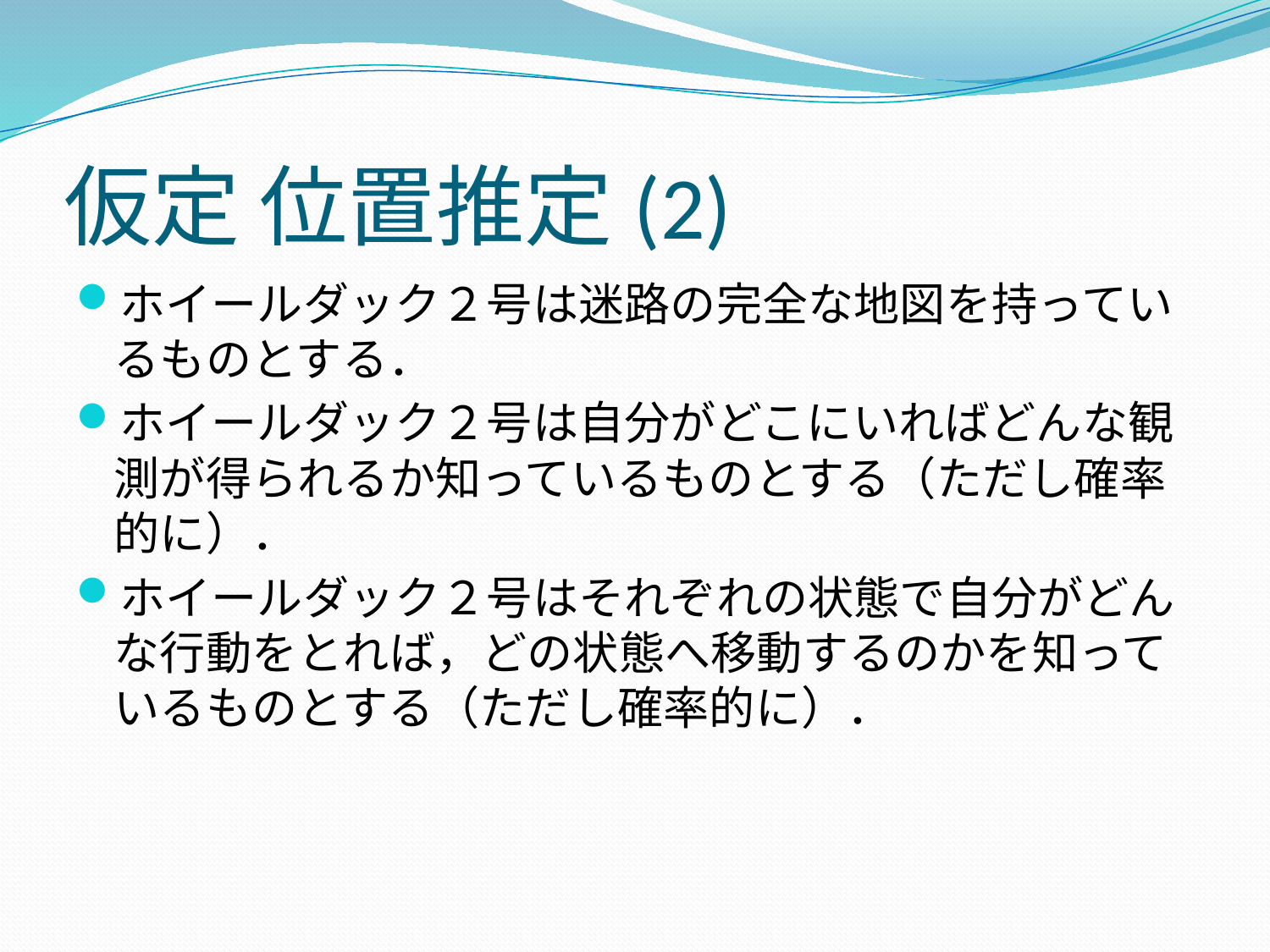

# 仮定 位置推定(2)
ホイールダック２号は迷路の完全な地図を持っているものとする．
ホイールダック２号は自分がどこにいればどんな観測が得られるか知っているものとする（ただし確率的に）．
ホイールダック２号はそれぞれの状態で自分がどんな行動をとれば，どの状態へ移動するのかを知っているものとする（ただし確率的に）．